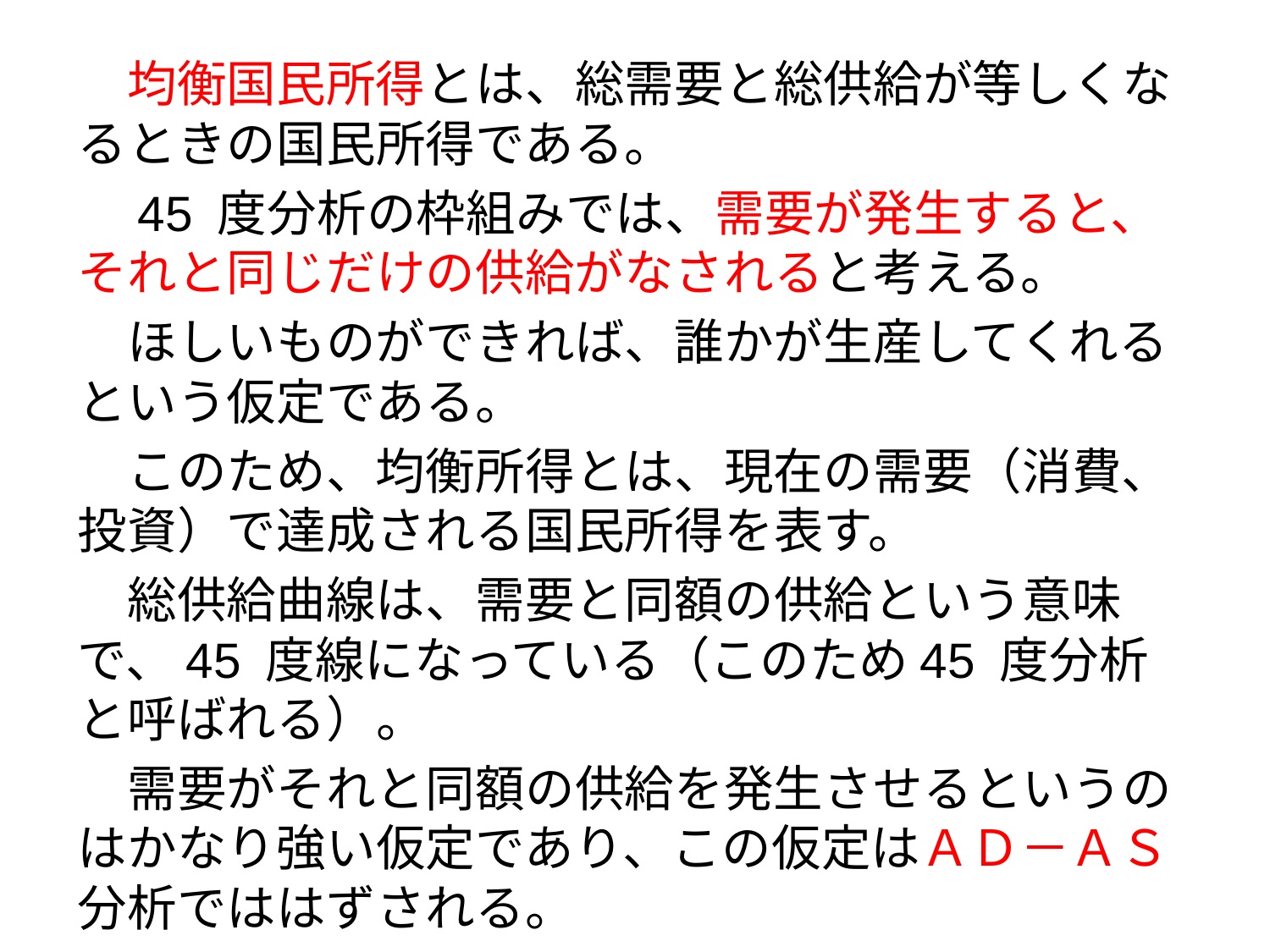

均衡国民所得とは、総需要と総供給が等しくなるときの国民所得である。
　45 度分析の枠組みでは、需要が発生すると、それと同じだけの供給がなされると考える。
　ほしいものができれば、誰かが生産してくれるという仮定である。
　このため、均衡所得とは、現在の需要（消費、投資）で達成される国民所得を表す。
　総供給曲線は、需要と同額の供給という意味で、45 度線になっている（このため45 度分析と呼ばれる）。
　需要がそれと同額の供給を発生させるというのはかなり強い仮定であり、この仮定はＡＤ－ＡＳ分析でははずされる。